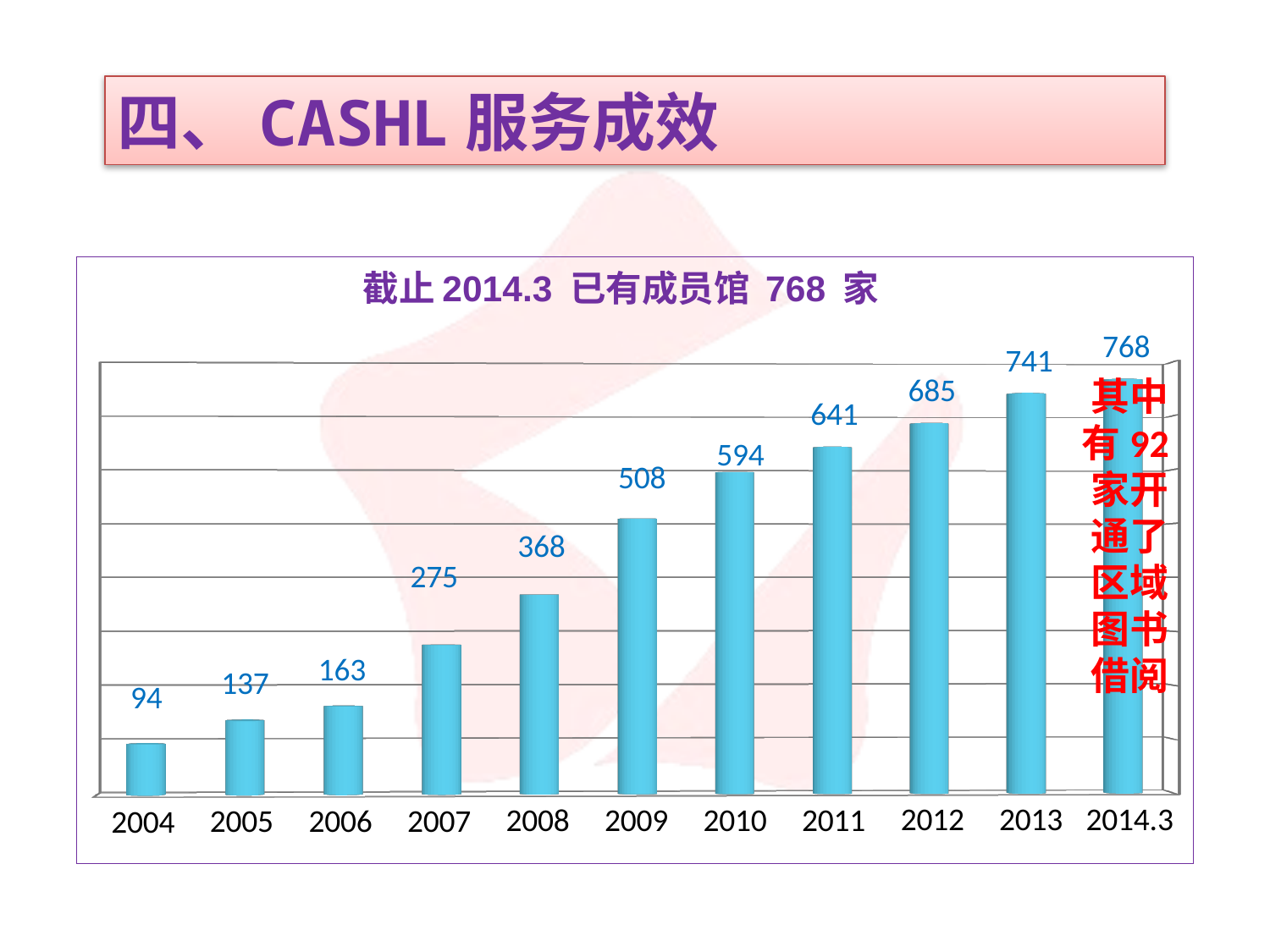

四、CASHL服务成效

[unsupported chart]

截止2014.3 已有成员馆 768 家

其中有92家开通了区域图书借阅